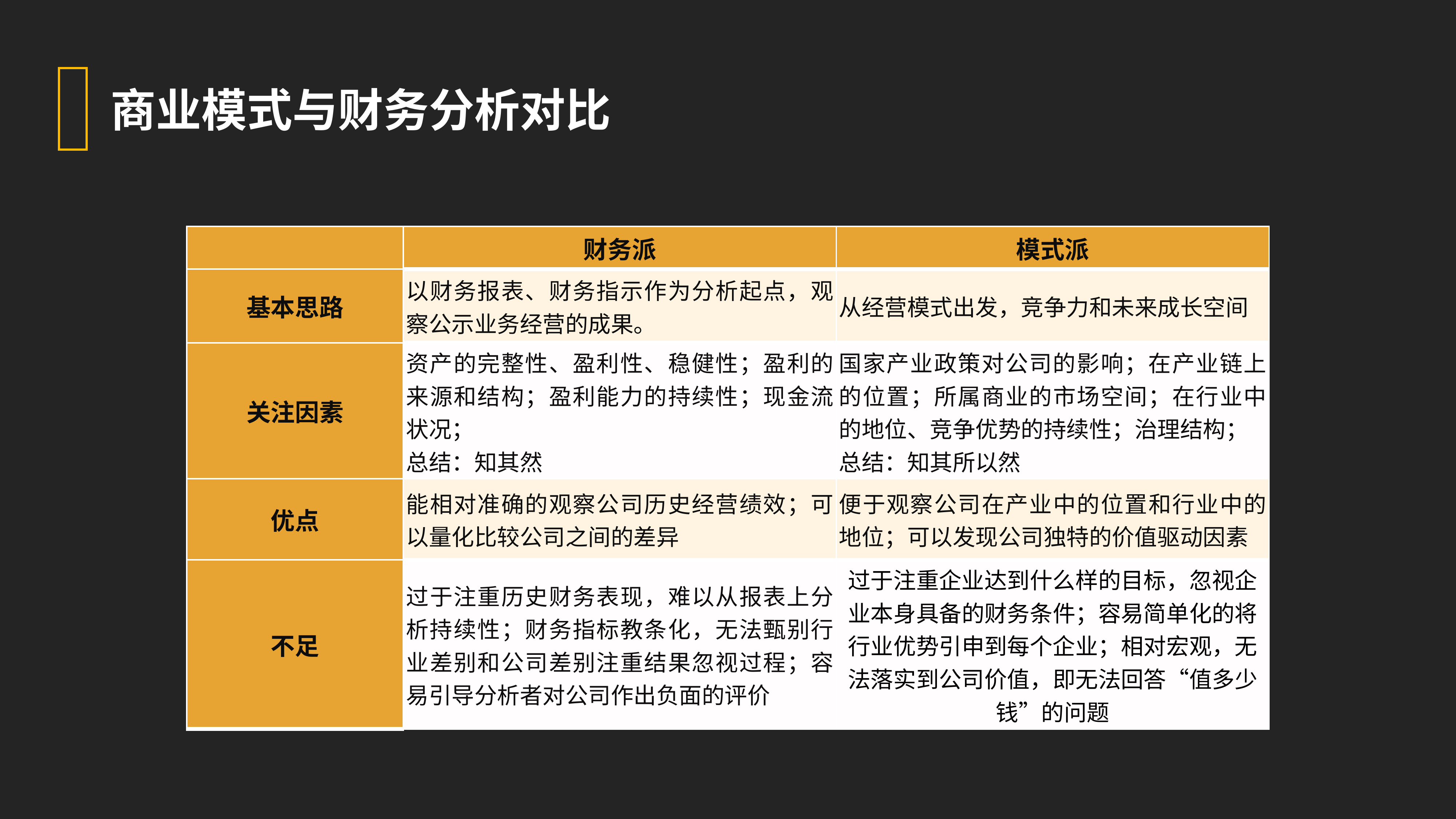

商业模式与财务分析对比
|  | 财务派 | 模式派 |
| --- | --- | --- |
| 基本思路 | 以财务报表、财务指示作为分析起点，观察公示业务经营的成果。 | 从经营模式出发，竞争力和未来成长空间 |
| 关注因素 | 资产的完整性、盈利性、稳健性；盈利的来源和结构；盈利能力的持续性；现金流状况； 总结：知其然 | 国家产业政策对公司的影响；在产业链上的位置；所属商业的市场空间；在行业中的地位、竞争优势的持续性；治理结构； 总结：知其所以然 |
| 优点 | 能相对准确的观察公司历史经营绩效；可以量化比较公司之间的差异 | 便于观察公司在产业中的位置和行业中的地位；可以发现公司独特的价值驱动因素 |
| 不足 | 过于注重历史财务表现，难以从报表上分析持续性；财务指标教条化，无法甄别行业差别和公司差别注重结果忽视过程；容易引导分析者对公司作出负面的评价 | 过于注重企业达到什么样的目标，忽视企业本身具备的财务条件；容易简单化的将行业优势引申到每个企业；相对宏观，无法落实到公司价值，即无法回答“值多少钱”的问题 |